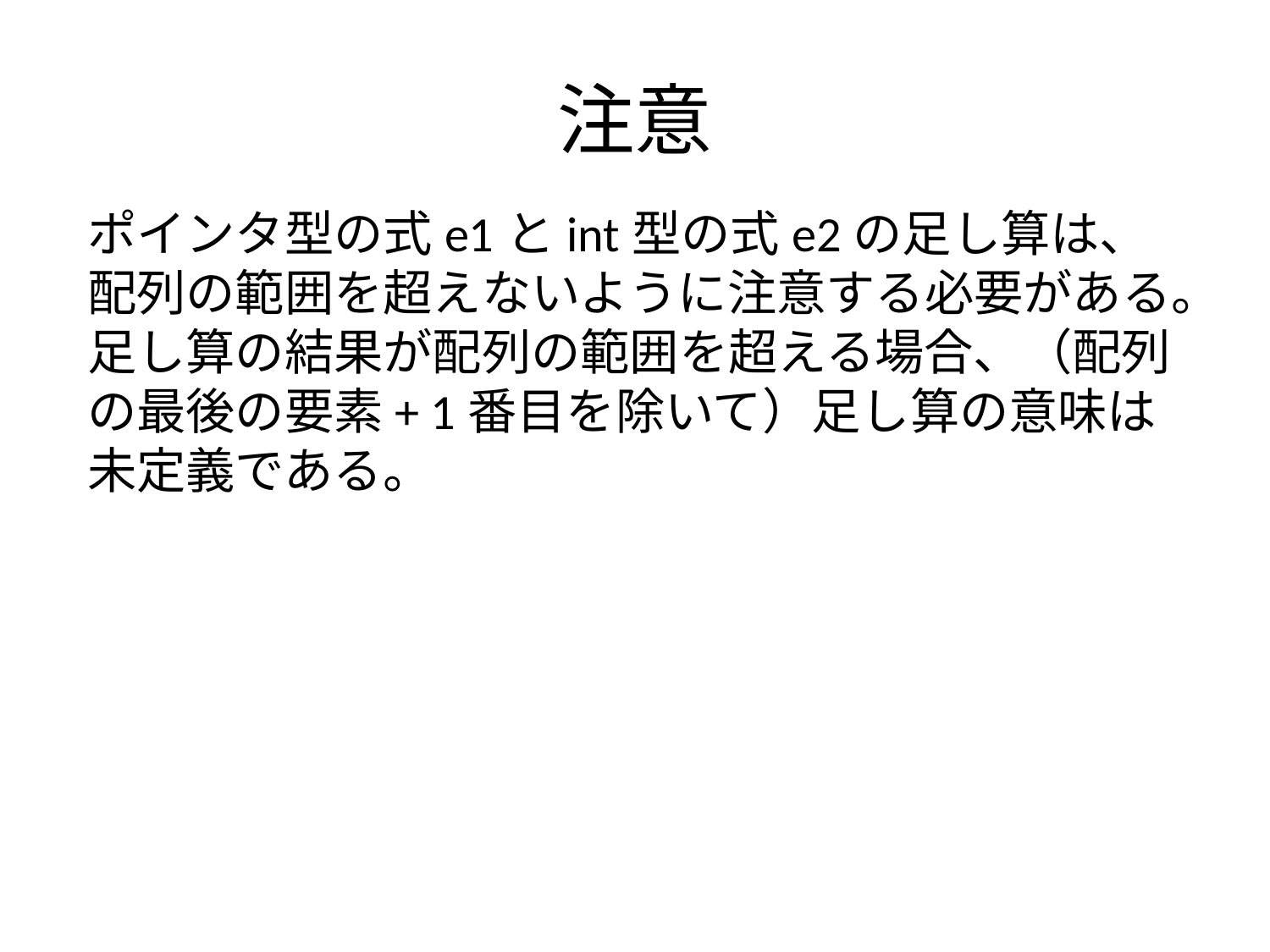

# 注意
ポインタ型の式e1とint型の式e2の足し算は、配列の範囲を超えないように注意する必要がある。足し算の結果が配列の範囲を超える場合、（配列の最後の要素+ 1番目を除いて）足し算の意味は未定義である。